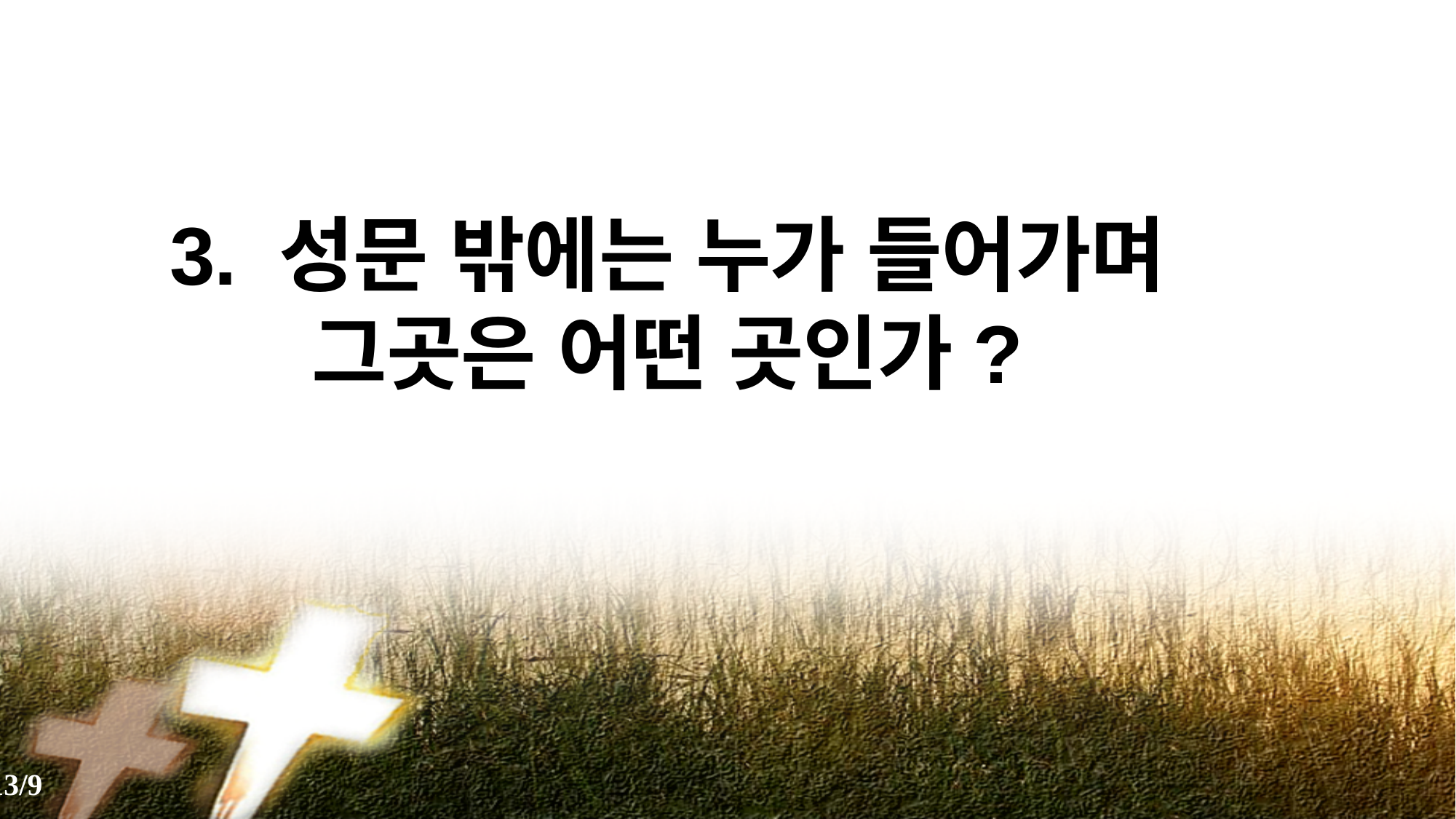

3. 성문 밖에는 누가 들어가며 그곳은 어떤 곳인가?